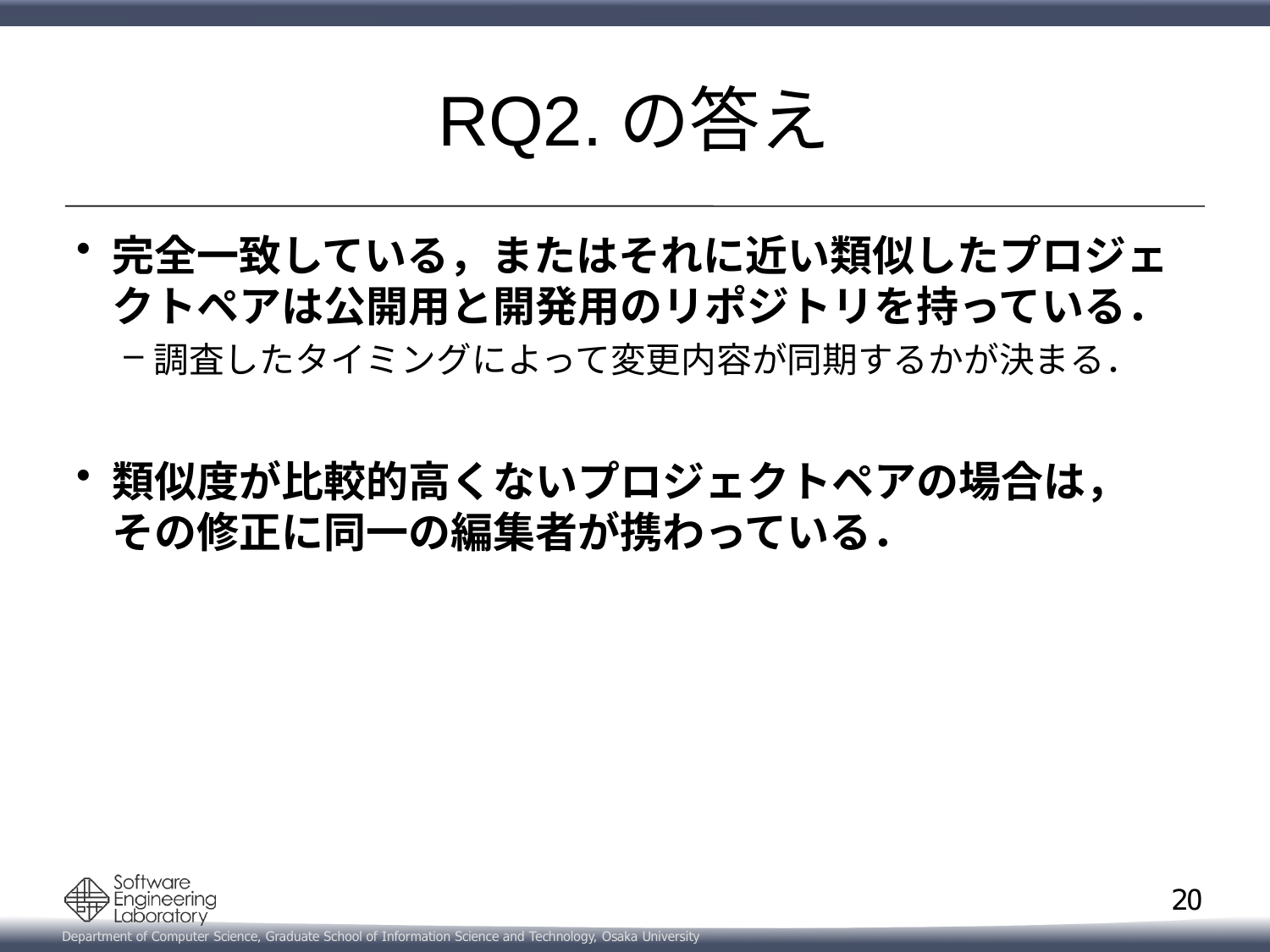

# RQ2.の答え
完全一致している，またはそれに近い類似したプロジェクトペアは公開用と開発用のリポジトリを持っている．
調査したタイミングによって変更内容が同期するかが決まる．

類似度が比較的高くないプロジェクトペアの場合は，
その修正に同一の編集者が携わっている．
20